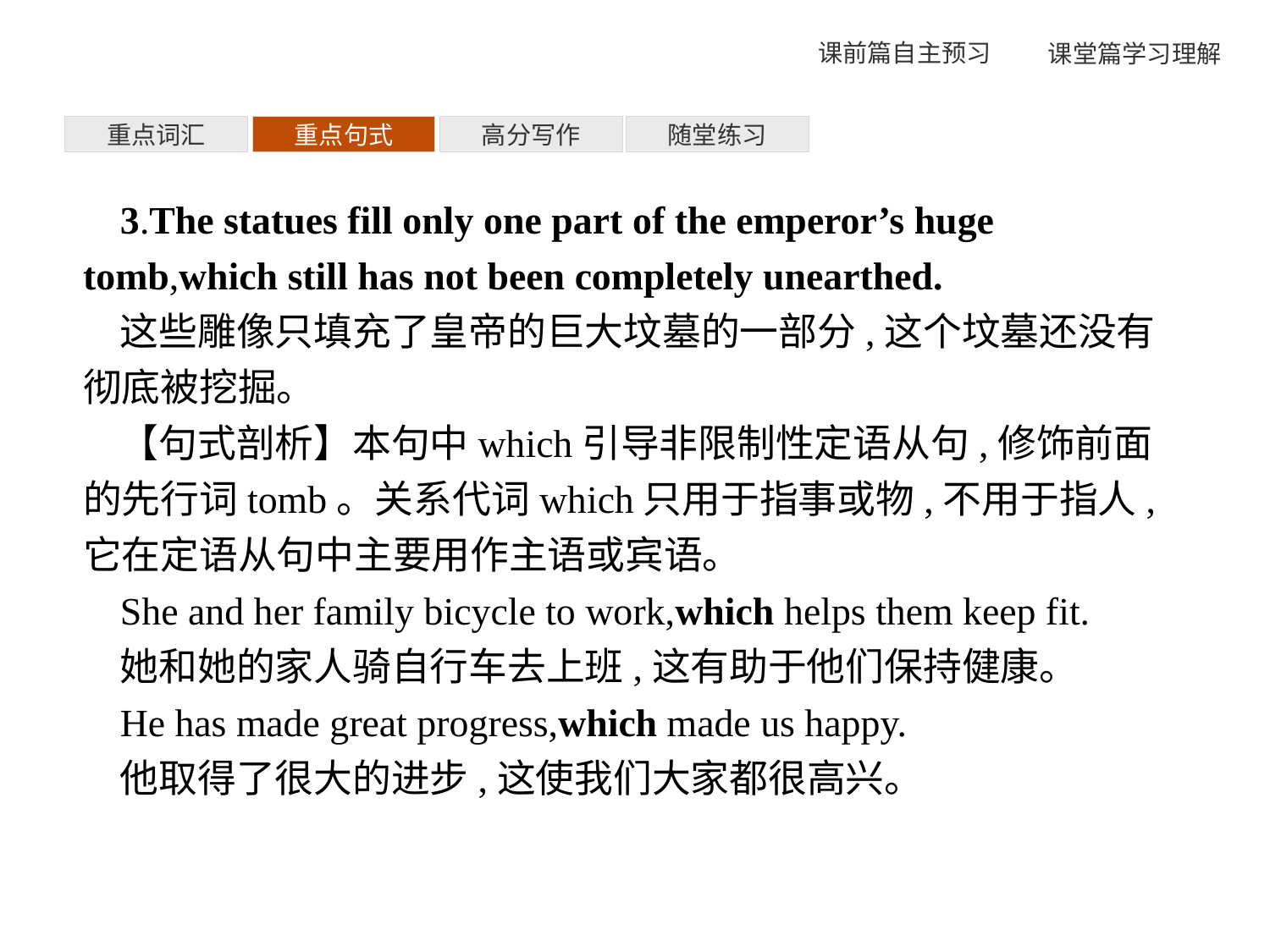

重点词汇
重点句式
高分写作
随堂练习
3.The statues fill only one part of the emperor’s huge tomb,which still has not been completely unearthed.
这些雕像只填充了皇帝的巨大坟墓的一部分,这个坟墓还没有彻底被挖掘。
【句式剖析】本句中which引导非限制性定语从句,修饰前面的先行词tomb。关系代词which只用于指事或物,不用于指人,它在定语从句中主要用作主语或宾语。
She and her family bicycle to work,which helps them keep fit.
她和她的家人骑自行车去上班,这有助于他们保持健康。
He has made great progress,which made us happy.
他取得了很大的进步,这使我们大家都很高兴。